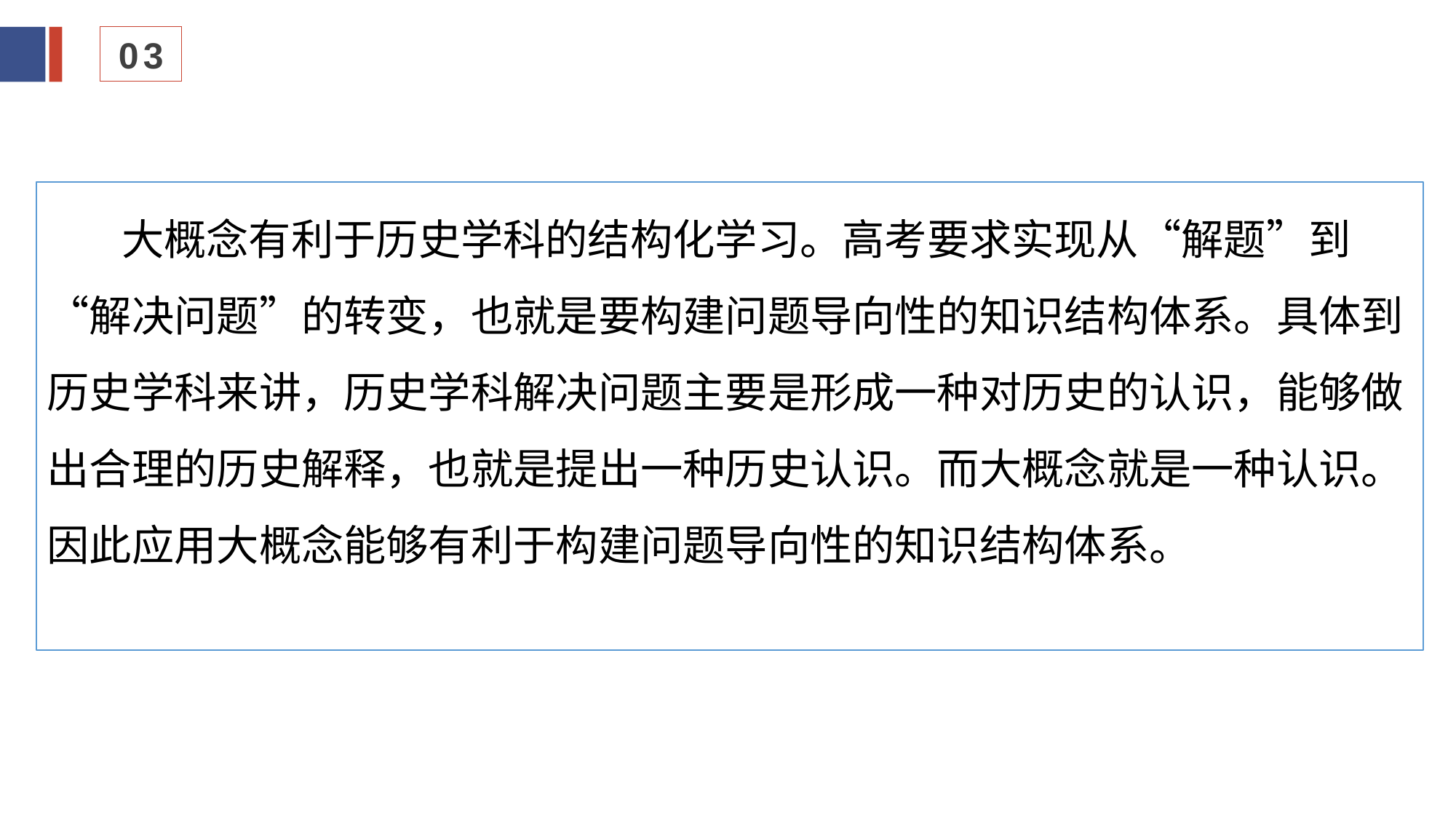

03

           大概念有利于历史学科的结构化学习。高考要求实现从“解题”到“解决问题”的转变，也就是要构建问题导向性的知识结构体系。具体到历史学科来讲，历史学科解决问题主要是形成一种对历史的认识，能够做出合理的历史解释，也就是提出一种历史认识。而大概念就是一种认识。因此应用大概念能够有利于构建问题导向性的知识结构体系。